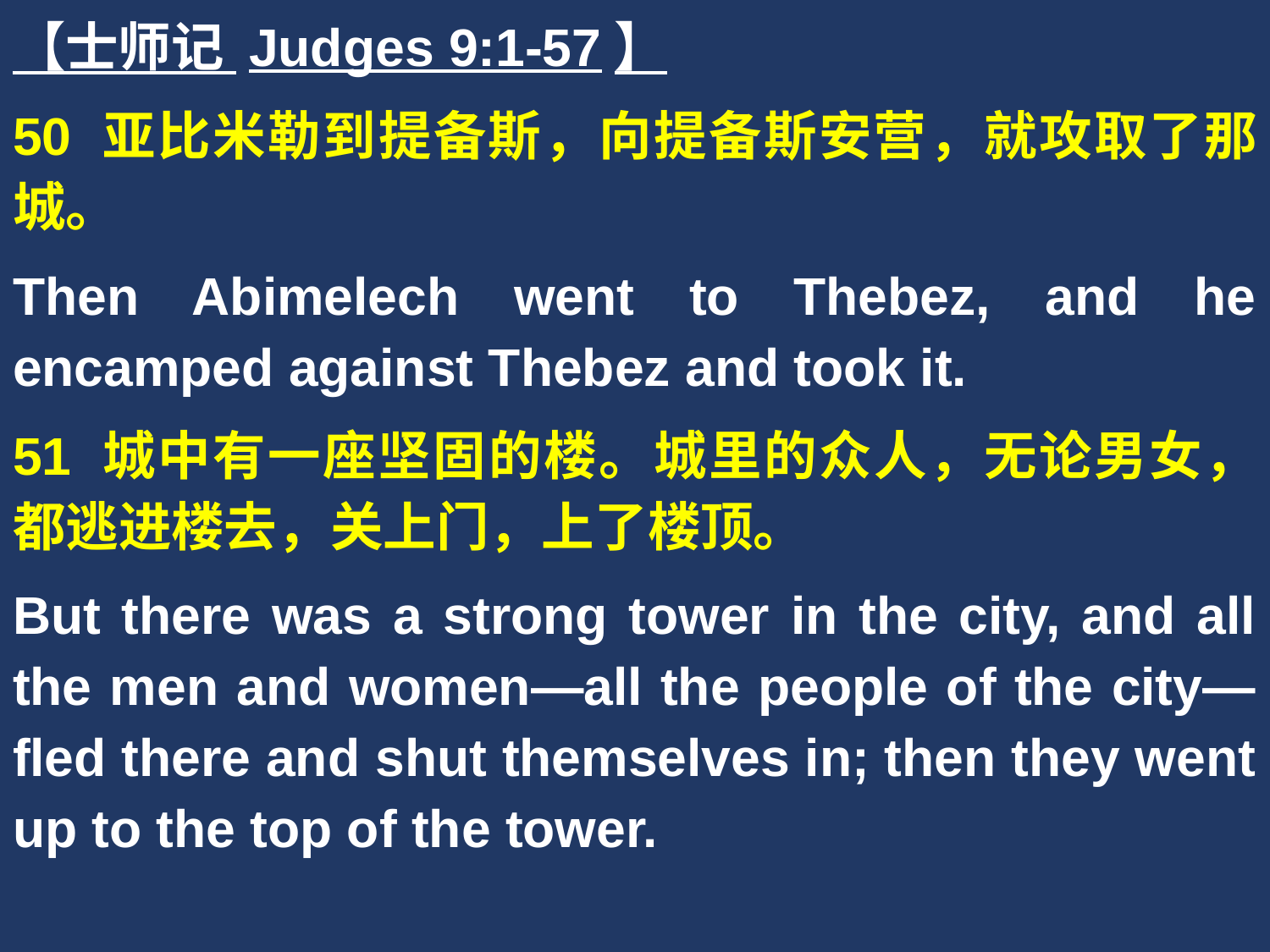

【士师记 Judges 9:1-57】
50 亚比米勒到提备斯，向提备斯安营，就攻取了那城。
Then Abimelech went to Thebez, and he encamped against Thebez and took it.
51 城中有一座坚固的楼。城里的众人，无论男女，都逃进楼去，关上门，上了楼顶。
But there was a strong tower in the city, and all the men and women—all the people of the city—fled there and shut themselves in; then they went up to the top of the tower.